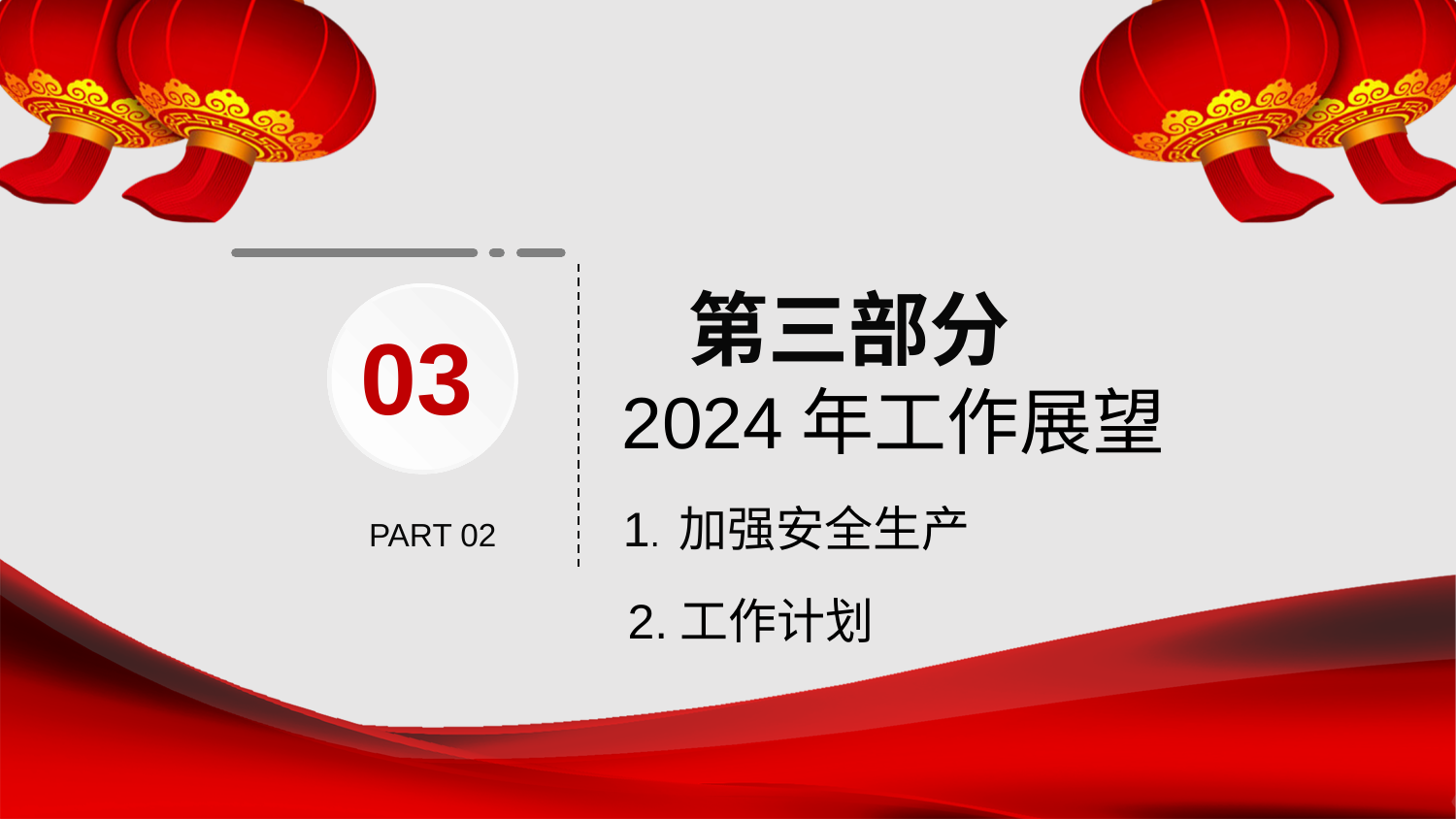

第三部分
2024年工作展望

03
1. 加强安全生产
PART 02
|  |
| --- |
2.工作计划